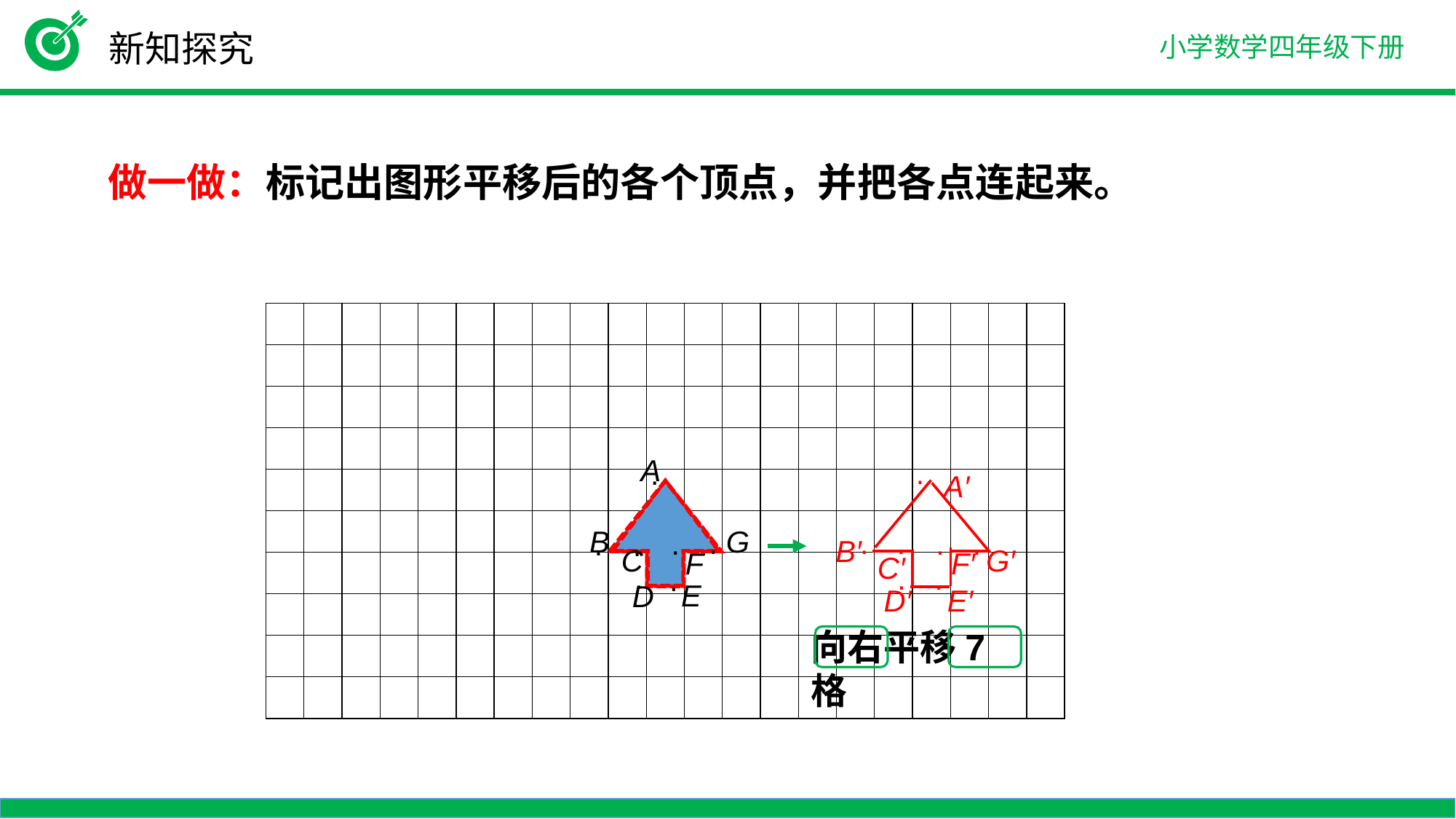

新知探究
做一做：标记出图形平移后的各个顶点，并把各点连起来。
|  |  |  |  |  |  |  |  |  |  |  |  |  |  |  |  |  |  |  |  |  |
| --- | --- | --- | --- | --- | --- | --- | --- | --- | --- | --- | --- | --- | --- | --- | --- | --- | --- | --- | --- | --- |
|  |  |  |  |  |  |  |  |  |  |  |  |  |  |  |  |  |  |  |  |  |
|  |  |  |  |  |  |  |  |  |  |  |  |  |  |  |  |  |  |  |  |  |
|  |  |  |  |  |  |  |  |  |  |  |  |  |  |  |  |  |  |  |  |  |
|  |  |  |  |  |  |  |  |  |  |  |  |  |  |  |  |  |  |  |  |  |
|  |  |  |  |  |  |  |  |  |  |  |  |  |  |  |  |  |  |  |  |  |
|  |  |  |  |  |  |  |  |  |  |  |  |  |  |  |  |  |  |  |  |  |
|  |  |  |  |  |  |  |  |  |  |  |  |  |  |  |  |  |  |  |  |  |
|  |  |  |  |  |  |  |  |  |  |  |  |  |  |  |  |  |  |  |  |  |
|  |  |  |  |  |  |  |  |  |  |  |  |  |  |  |  |  |  |  |  |  |
A
·
·
A′

B
G
·
·
·
·
·
·
·
B′
·
G′
C
F′
F
C′
·
·
·
·
E
D
E′
D′
向右平移7格